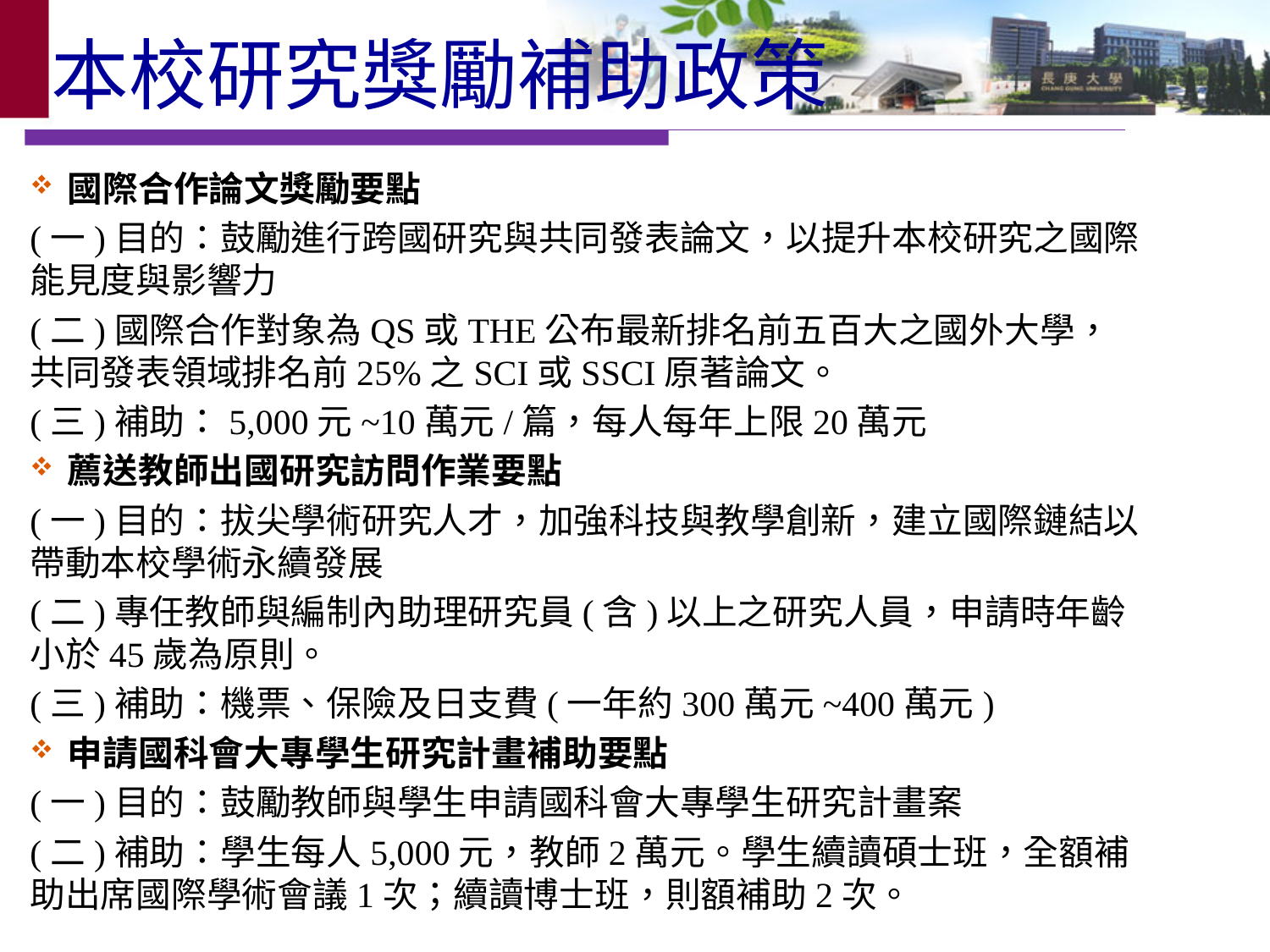

# 本校研究獎勵補助政策
國際合作論文獎勵要點
(一)目的：鼓勵進行跨國研究與共同發表論文，以提升本校研究之國際能見度與影響力
(二)國際合作對象為QS或THE公布最新排名前五百大之國外大學，共同發表領域排名前25%之SCI或SSCI原著論文。
(三)補助：5,000元~10萬元/篇，每人每年上限20萬元
薦送教師出國研究訪問作業要點
(一)目的：拔尖學術研究人才，加強科技與教學創新，建立國際鏈結以帶動本校學術永續發展
(二)專任教師與編制內助理研究員(含)以上之研究人員，申請時年齡小於45歲為原則。
(三)補助：機票、保險及日支費(一年約300萬元~400萬元)
申請國科會大專學生研究計畫補助要點
(一)目的：鼓勵教師與學生申請國科會大專學生研究計畫案
(二)補助：學生每人5,000元，教師2萬元。學生續讀碩士班，全額補助出席國際學術會議1次；續讀博士班，則額補助2次。